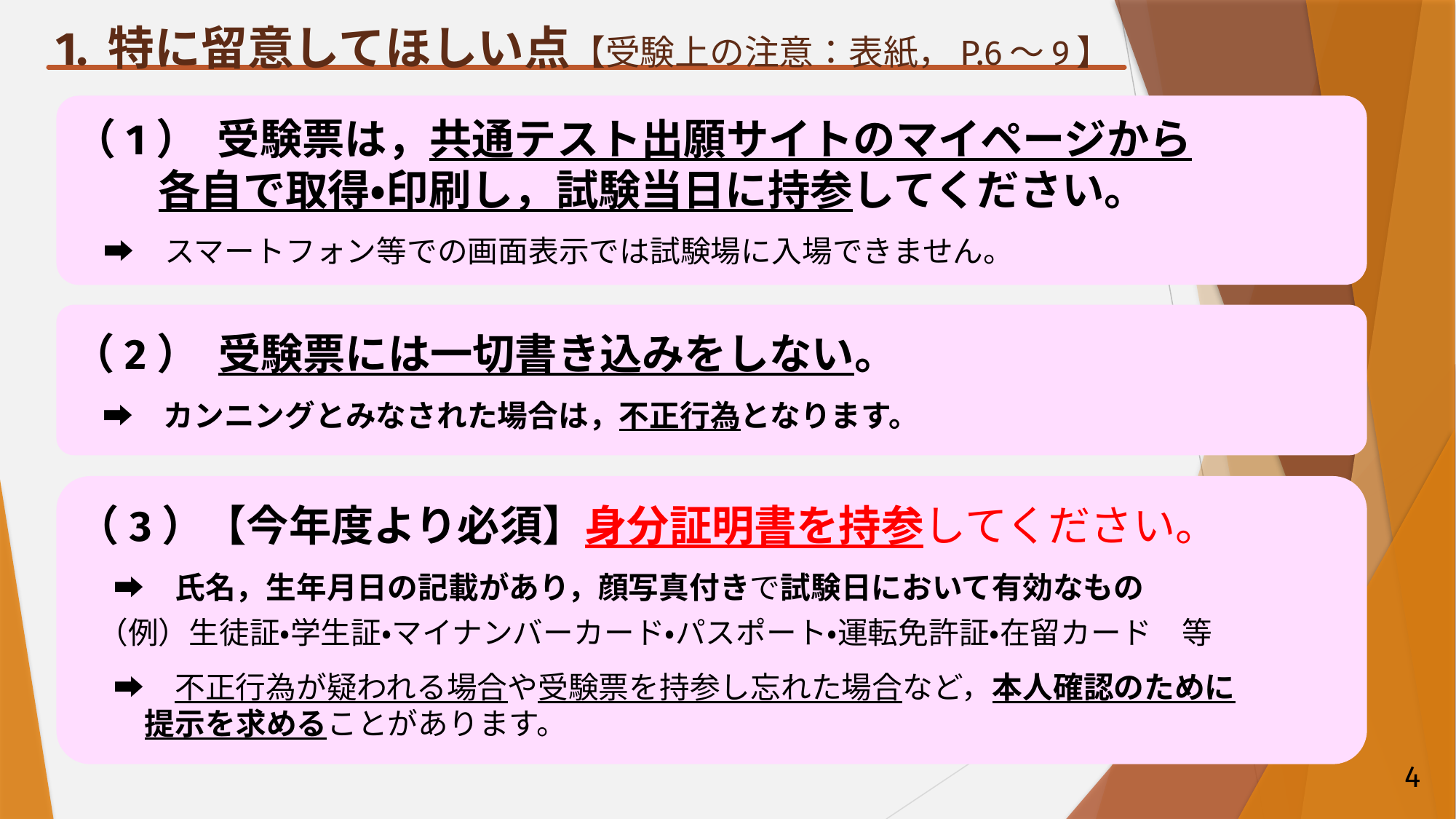

# 1. 特に留意してほしい点【受験上の注意：表紙，P.6～9】
（1）  受験票は，共通テスト出願サイトのマイページから
　　各自で取得・印刷し，試験当日に持参してください。
　➡　スマートフォン等での画面表示では試験場に入場できません。
（2）  受験票には一切書き込みをしない。
　➡　カンニングとみなされた場合は，不正行為となります。
（3）【今年度より必須】身分証明書を持参してください。
　 ➡　氏名，生年月日の記載があり，顔写真付きで試験日において有効なもの
  （例）生徒証・学生証・マイナンバーカード・パスポート・運転免許証・在留カード　等
　 ➡　不正行為が疑われる場合や受験票を持参し忘れた場合など，本人確認のために
　 　提示を求めることがあります。
4